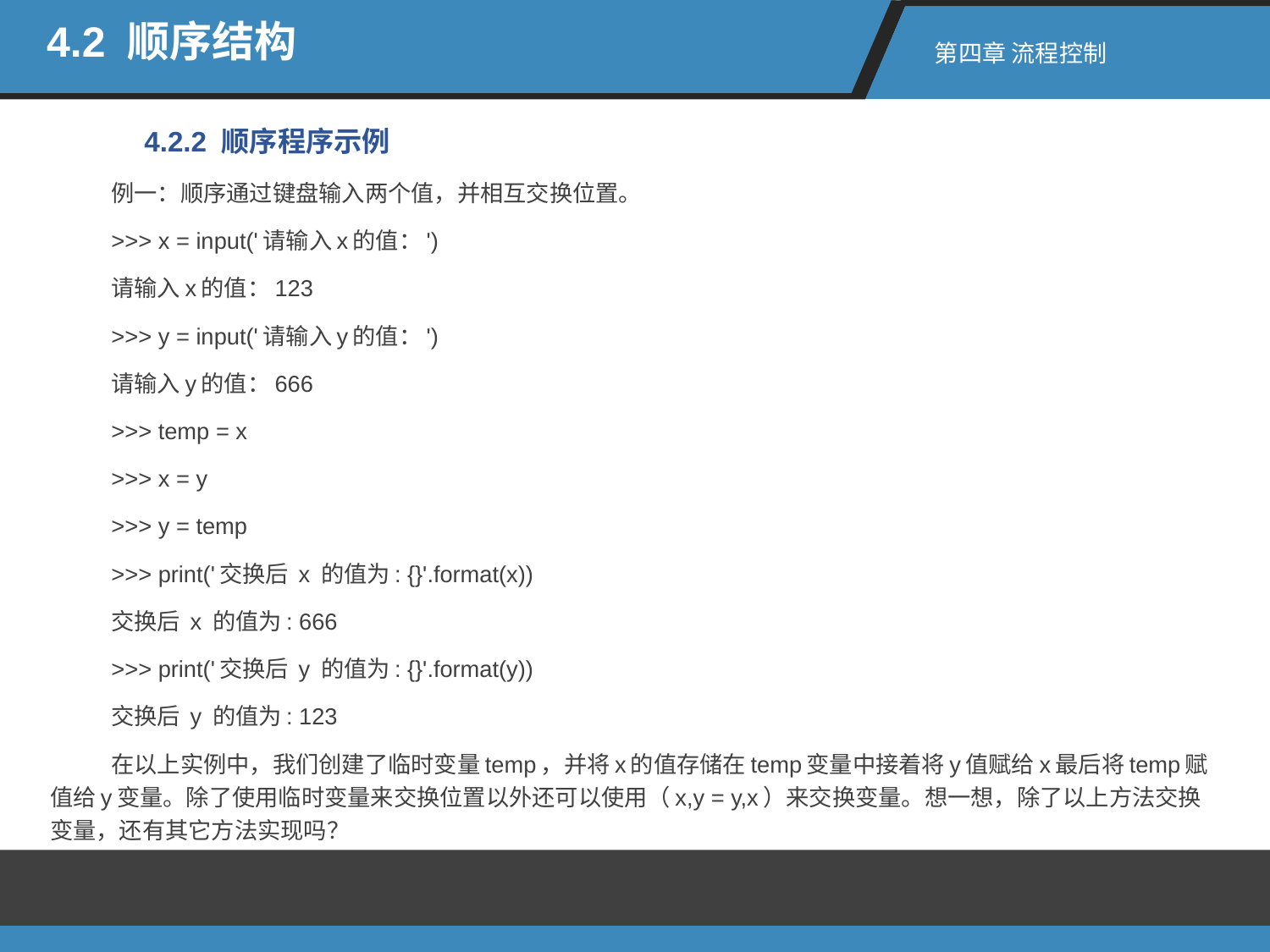

4.2 顺序结构
第四章 流程控制
4.2.2 顺序程序示例
例一：顺序通过键盘输入两个值，并相互交换位置。
>>> x = input('请输入x的值：')
请输入x的值：123
>>> y = input('请输入y的值：')
请输入y的值：666
>>> temp = x
>>> x = y
>>> y = temp
>>> print('交换后 x 的值为: {}'.format(x))
交换后 x 的值为: 666
>>> print('交换后 y 的值为: {}'.format(y))
交换后 y 的值为: 123
在以上实例中，我们创建了临时变量temp，并将x的值存储在temp变量中接着将y值赋给x最后将temp赋值给y变量。除了使用临时变量来交换位置以外还可以使用（x,y = y,x）来交换变量。想一想，除了以上方法交换变量，还有其它方法实现吗？